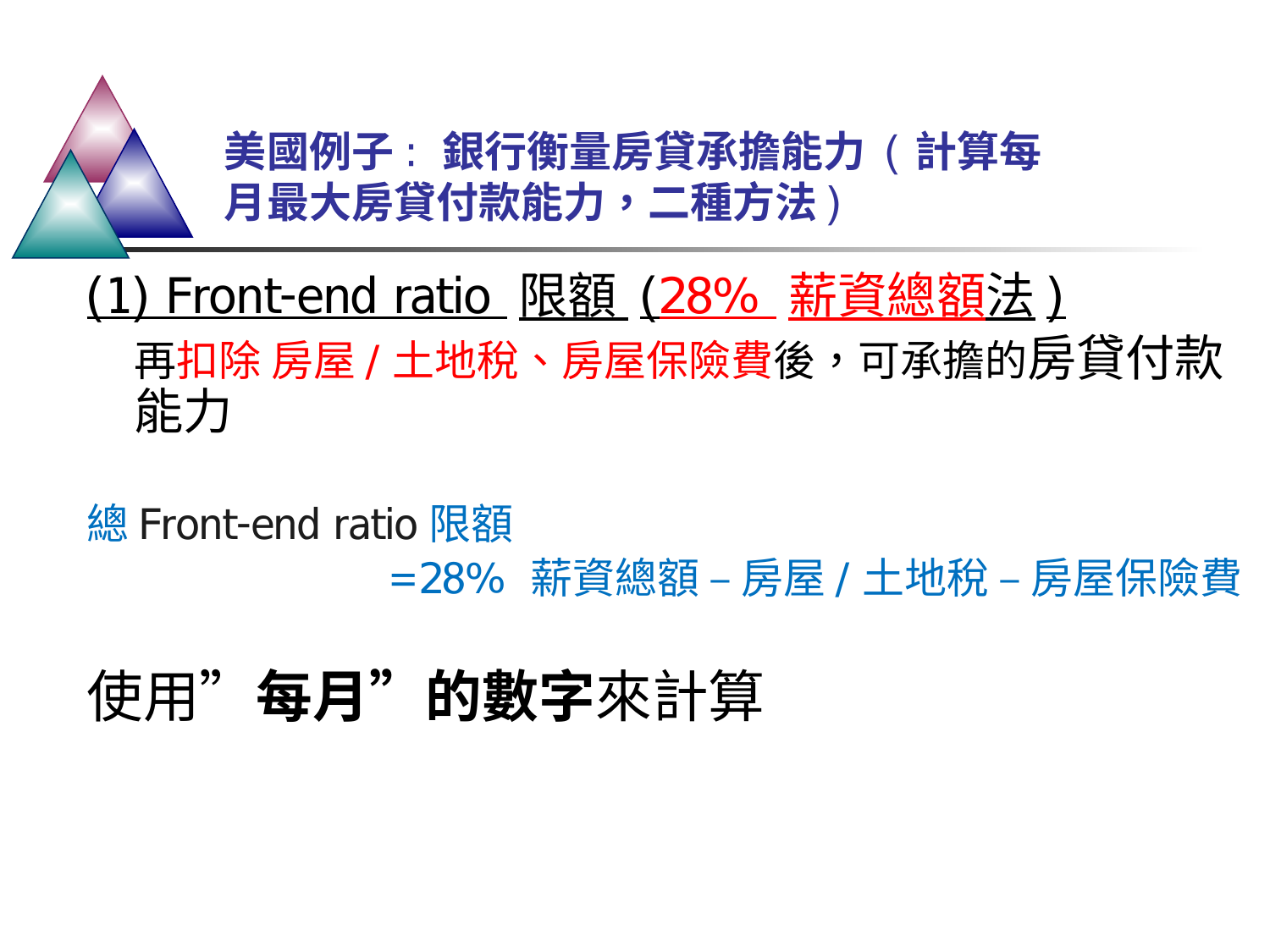

# 美國例子: 銀行衡量房貸承擔能力 (計算每月最大房貸付款能力，二種方法)
(1) Front-end ratio 限額 (28% 薪資總額法)
	再扣除 房屋/土地稅、房屋保險費後，可承擔的房貸付款能力

總Front-end ratio限額
			=28% 薪資總額 – 房屋/土地稅 – 房屋保險費

使用”每月”的數字來計算